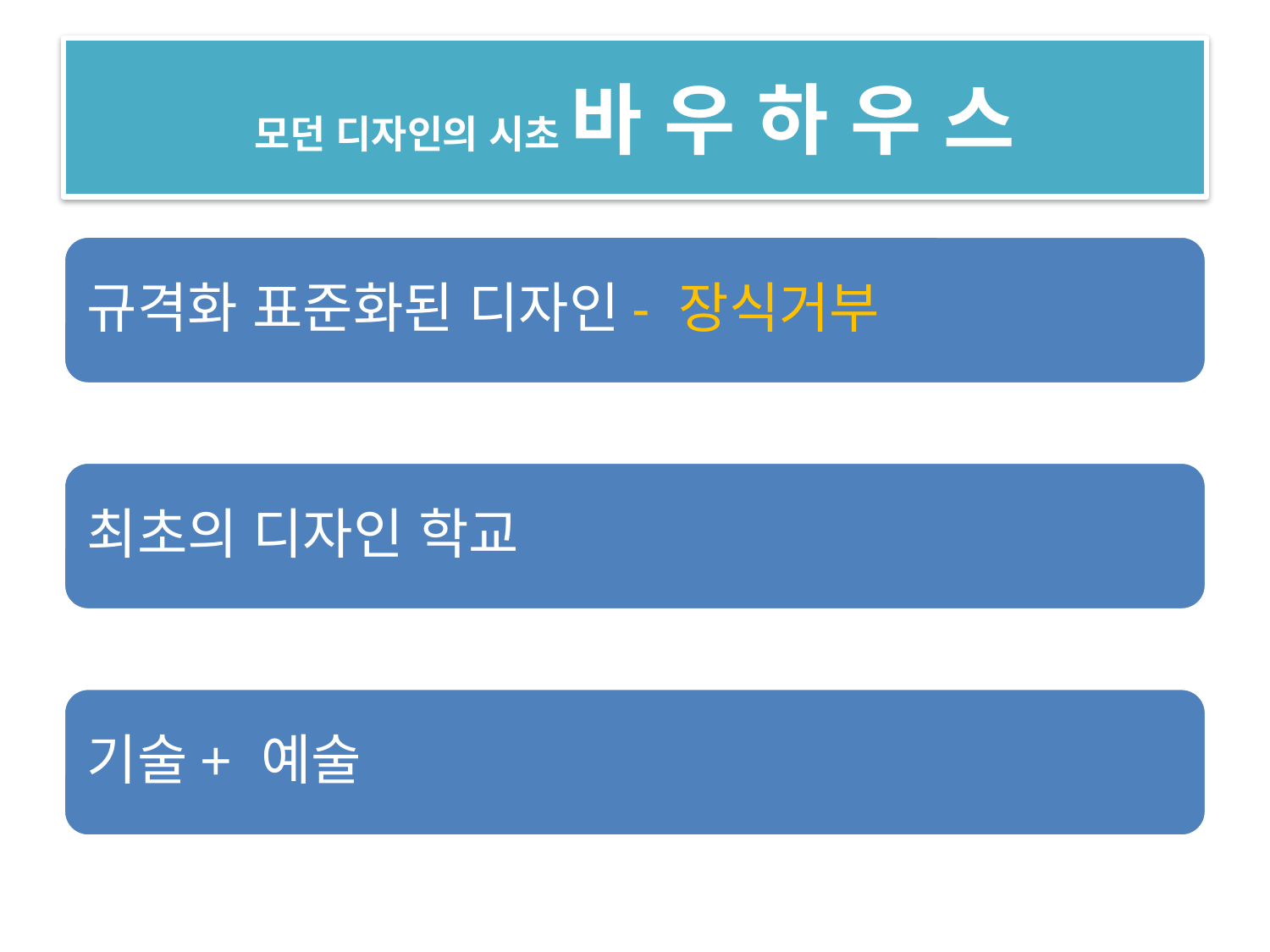

# 모던 디자인의 시초 바 우 하 우 스
규격화 표준화된 디자인- 장식거부

최초의 디자인 학교

기술+ 예술